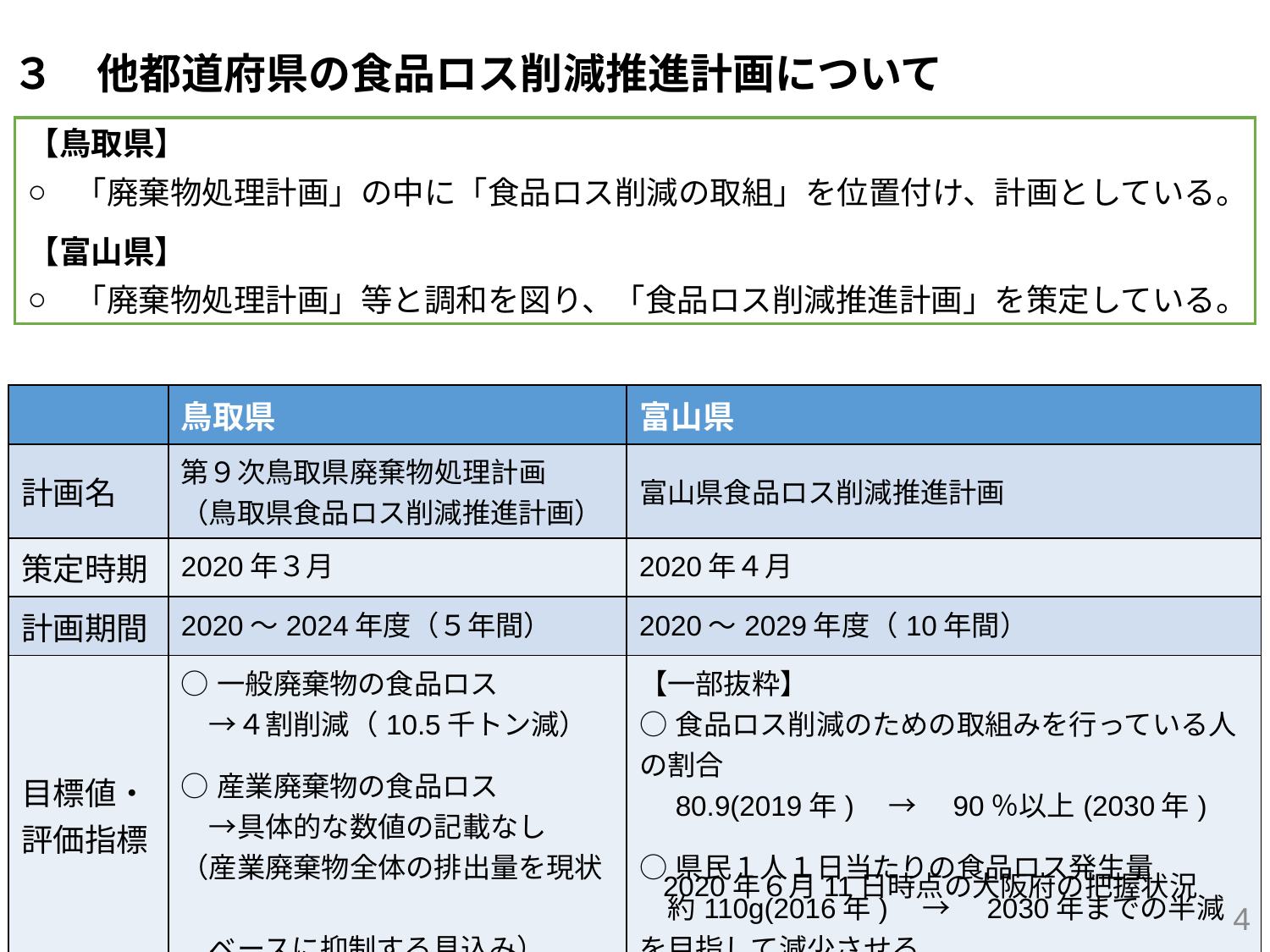

３　他都道府県の食品ロス削減推進計画について
【鳥取県】
「廃棄物処理計画」の中に「食品ロス削減の取組」を位置付け、計画としている。
【富山県】
「廃棄物処理計画」等と調和を図り、「食品ロス削減推進計画」を策定している。
|  | 鳥取県 | 富山県 |
| --- | --- | --- |
| 計画名 | 第９次鳥取県廃棄物処理計画 （鳥取県食品ロス削減推進計画） | 富山県食品ロス削減推進計画 |
| 策定時期 | 2020年３月 | 2020年４月 |
| 計画期間 | 2020～2024年度（５年間） | 2020～2029年度（10年間） |
| 目標値・評価指標 | ○一般廃棄物の食品ロス 　→４割削減（10.5千トン減） ○産業廃棄物の食品ロス 　→具体的な数値の記載なし （産業廃棄物全体の排出量を現状　 　ベースに抑制する見込み） | 【一部抜粋】 ○食品ロス削減のための取組みを行っている人の割合 　80.9(2019年)　→　90％以上(2030年) ○県民１人１日当たりの食品ロス発生量　　 　約110g(2016年)　→　2030年までの半減を目指して減少させる |
2020年６月11日時点の大阪府の把握状況
4